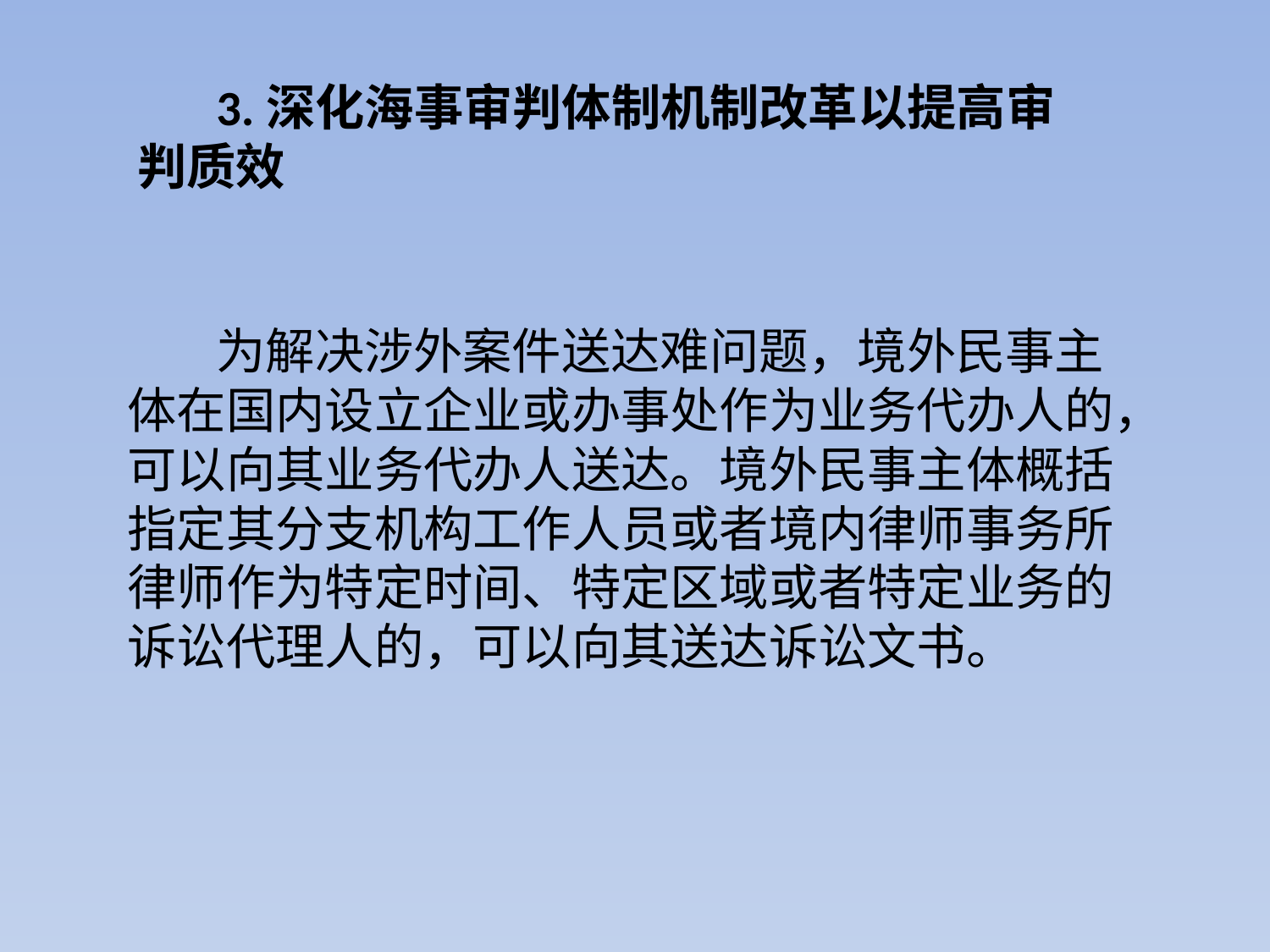

# 3.深化海事审判体制机制改革以提高审判质效

       为解决涉外案件送达难问题，境外民事主体在国内设立企业或办事处作为业务代办人的，可以向其业务代办人送达。境外民事主体概括指定其分支机构工作人员或者境内律师事务所律师作为特定时间、特定区域或者特定业务的诉讼代理人的，可以向其送达诉讼文书。